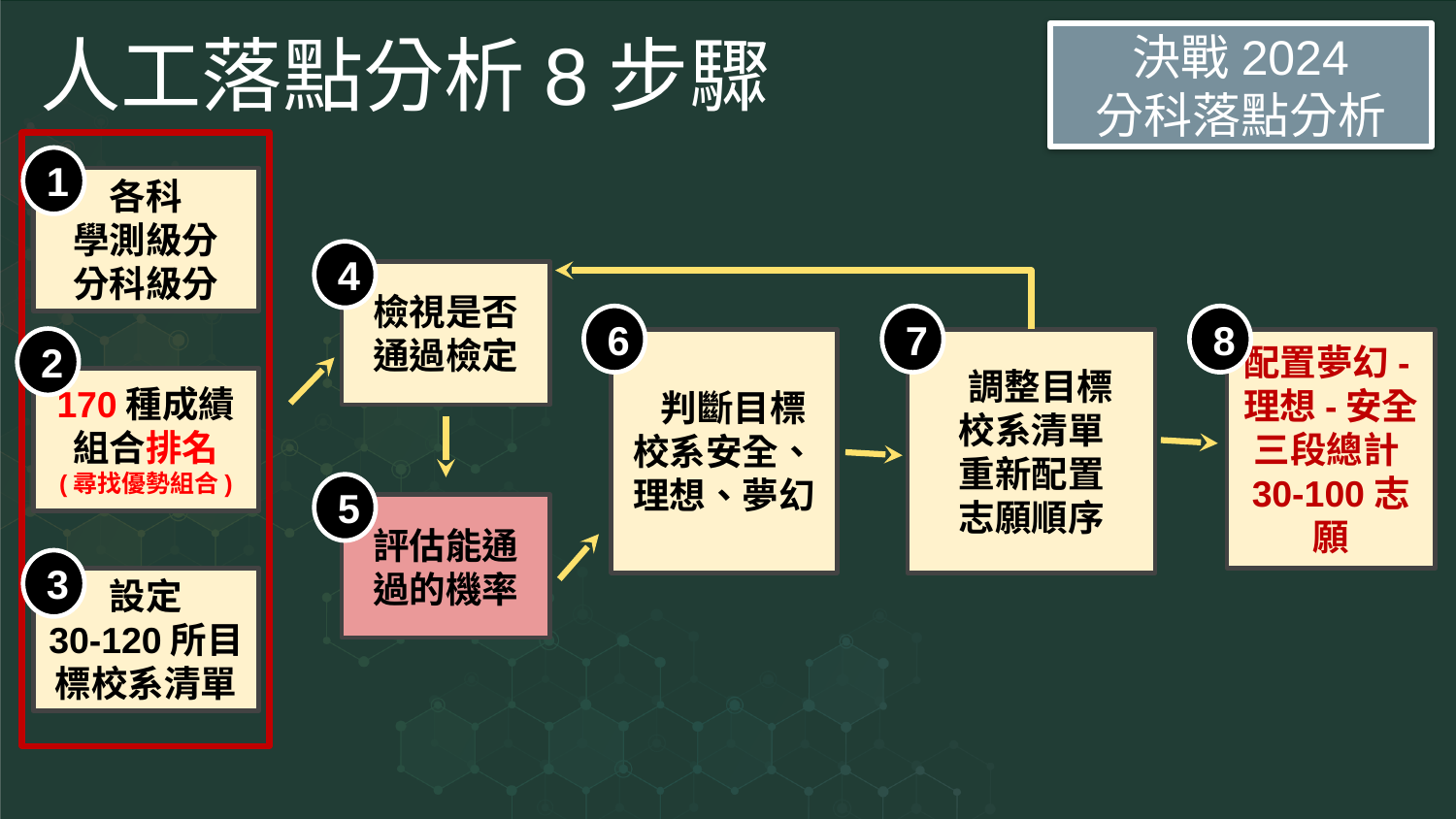

# 人工落點分析8步驟

決戰2024
分科落點分析

1
各科
學測級分
分科級分
4
檢視是否
通過檢定
6
7
8
2
 判斷目標
校系安全、理想、夢幻
 調整目標
校系清單
重新配置
志願順序
配置夢幻-理想-安全三段總計30-100志願
170種成績
組合排名
(尋找優勢組合)
5
評估能通過的機率
3
設定
30-120所目標校系清單